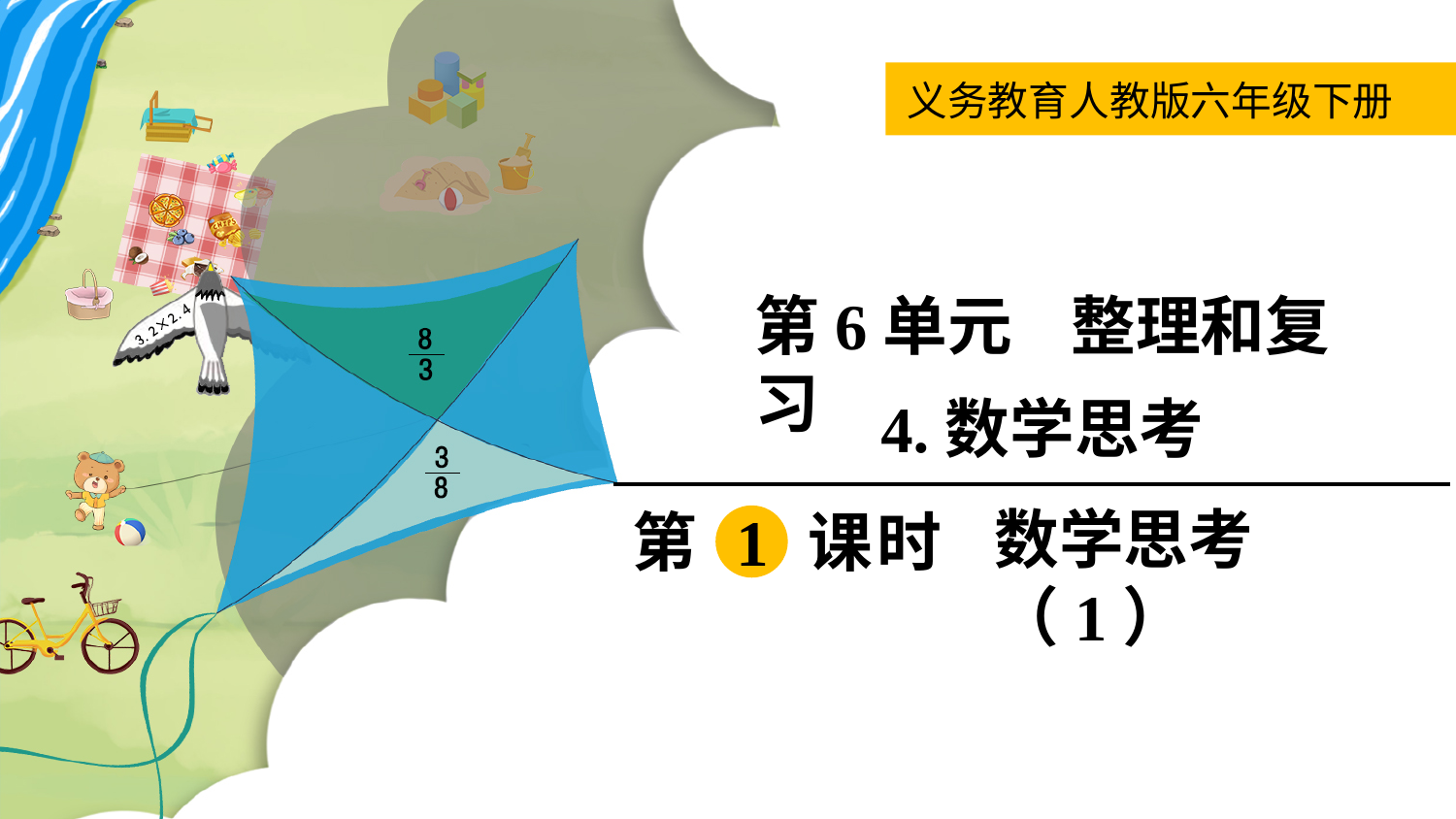

义务教育人教版六年级下册
第6单元    整理和复习
4.数学思考
数学思考（1）
第 1 课时